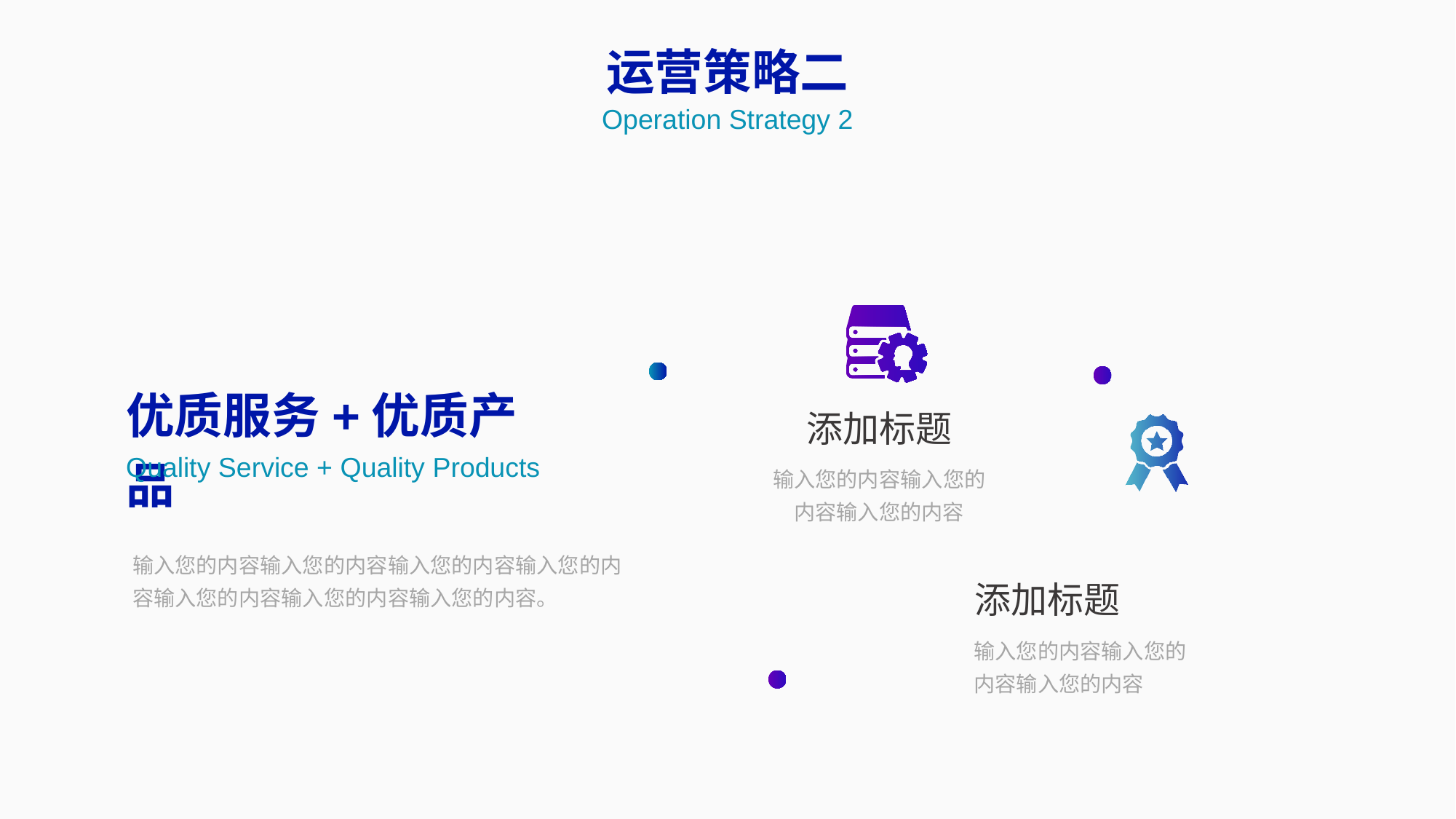

运营策略二
Operation Strategy 2

优质服务+优质产品
添加标题

Quality Service + Quality Products
输入您的内容输入您的内容输入您的内容
输入您的内容输入您的内容输入您的内容输入您的内容输入您的内容输入您的内容输入您的内容。
添加标题
输入您的内容输入您的内容输入您的内容